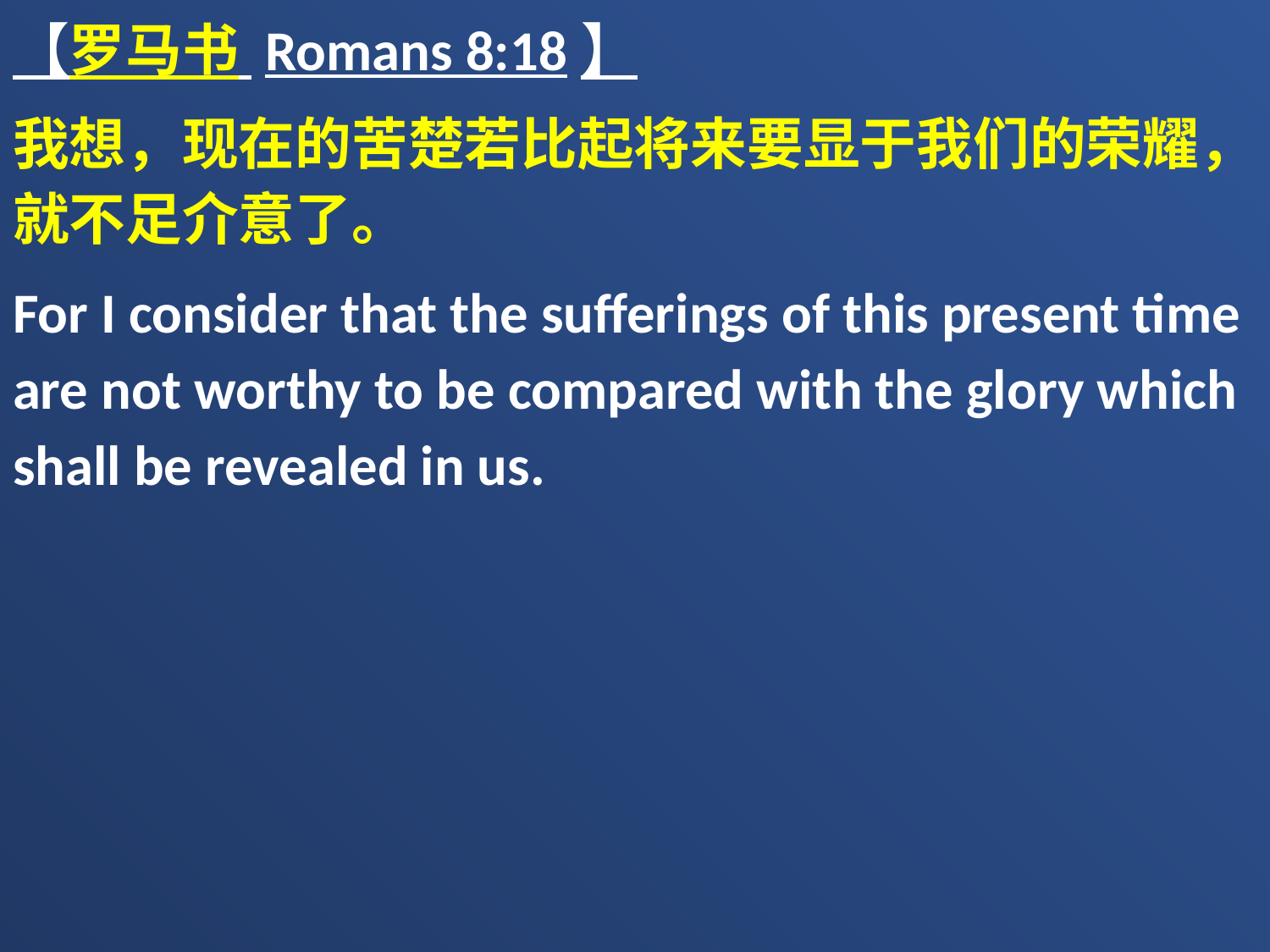

【罗马书 Romans 8:18】
我想，现在的苦楚若比起将来要显于我们的荣耀，就不足介意了。
For I consider that the sufferings of this present time are not worthy to be compared with the glory which shall be revealed in us.